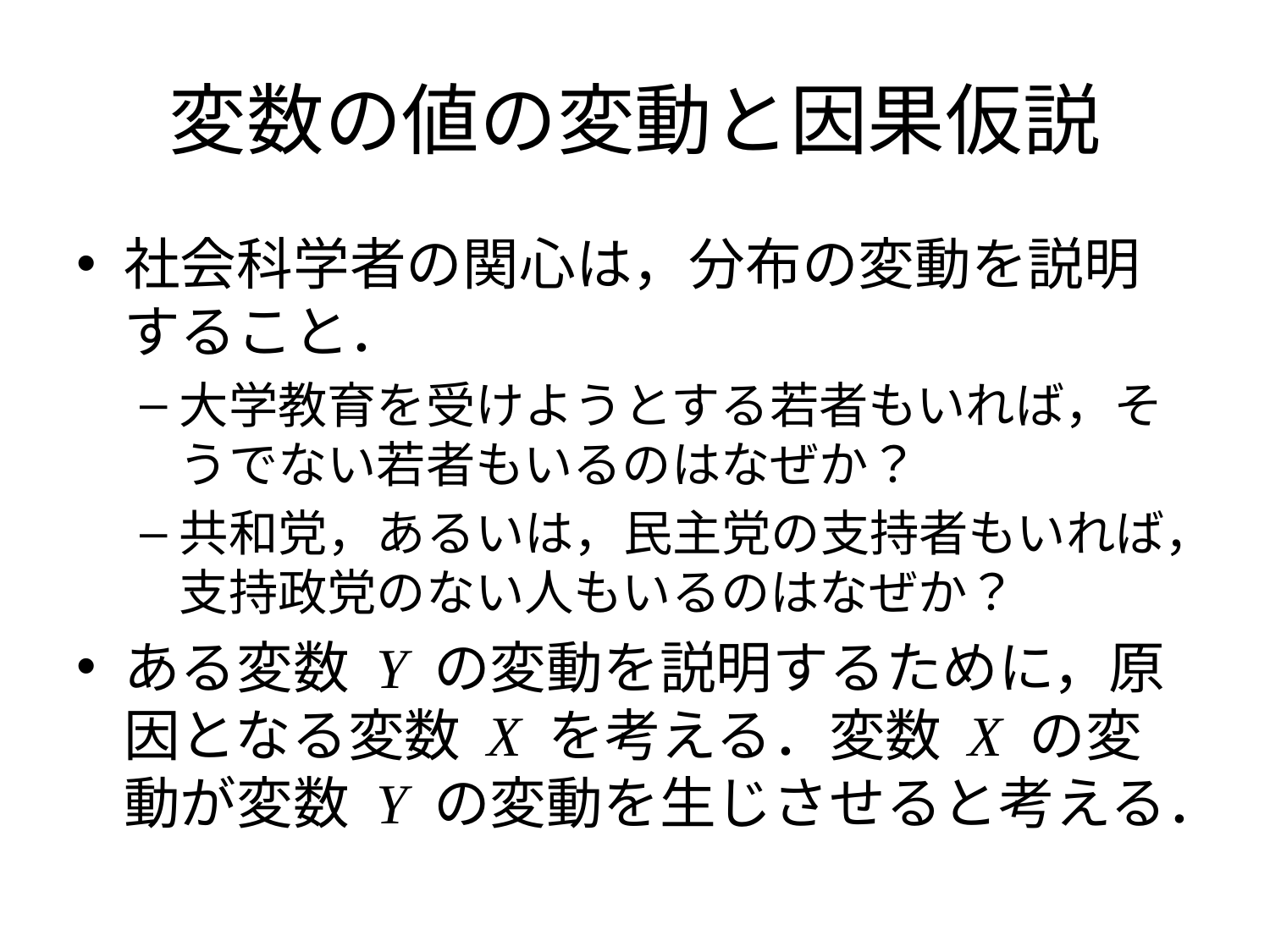

# 変数の値の変動と因果仮説
社会科学者の関心は，分布の変動を説明すること．
大学教育を受けようとする若者もいれば，そうでない若者もいるのはなぜか？
共和党，あるいは，民主党の支持者もいれば，支持政党のない人もいるのはなぜか？
ある変数 Y の変動を説明するために，原因となる変数 X を考える．変数 X の変動が変数 Y の変動を生じさせると考える．